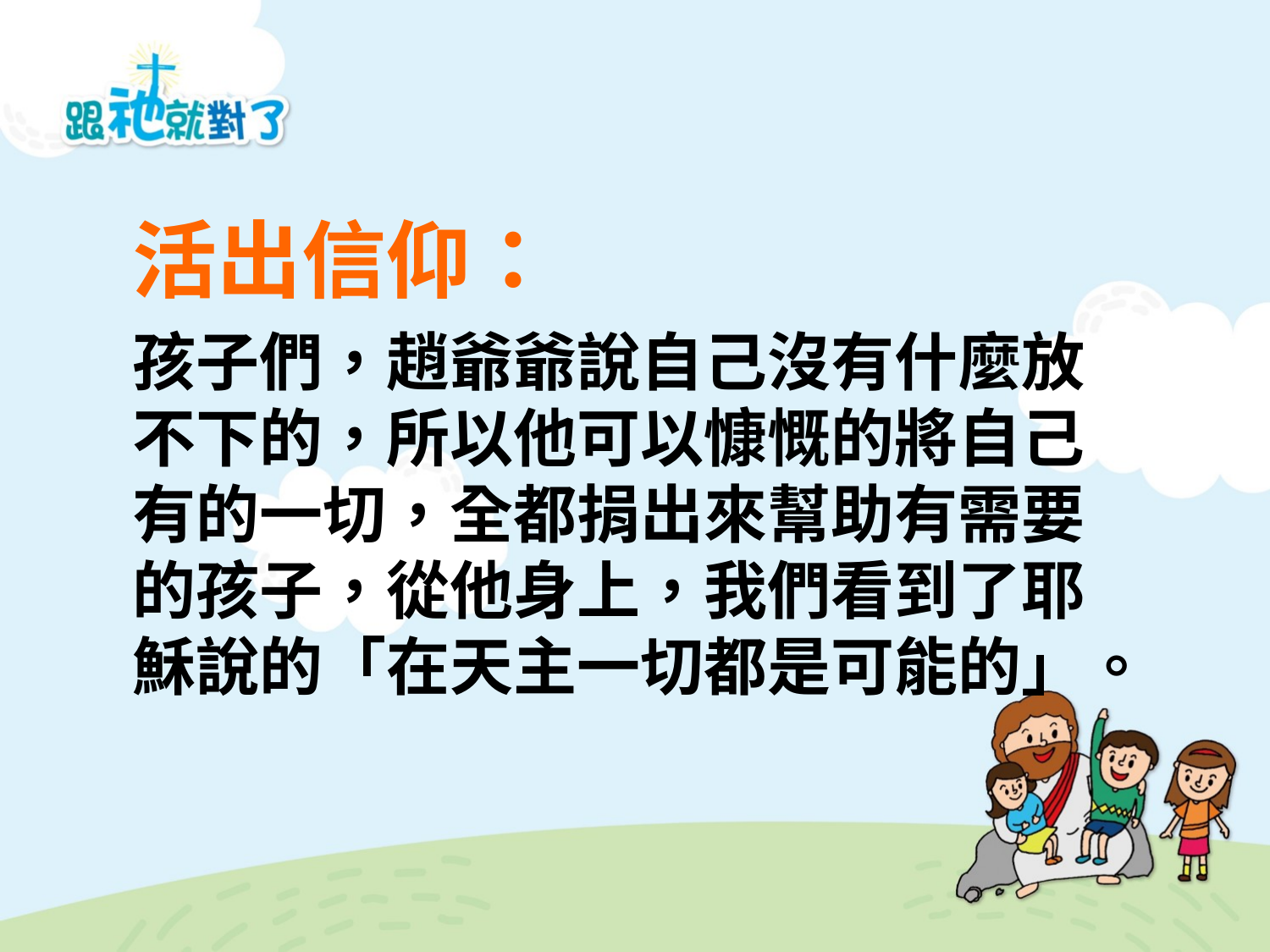

活出信仰：
孩子們，趙爺爺說自己沒有什麼放不下的，所以他可以慷慨的將自己有的一切，全都捐出來幫助有需要的孩子，從他身上，我們看到了耶穌說的「在天主一切都是可能的」。